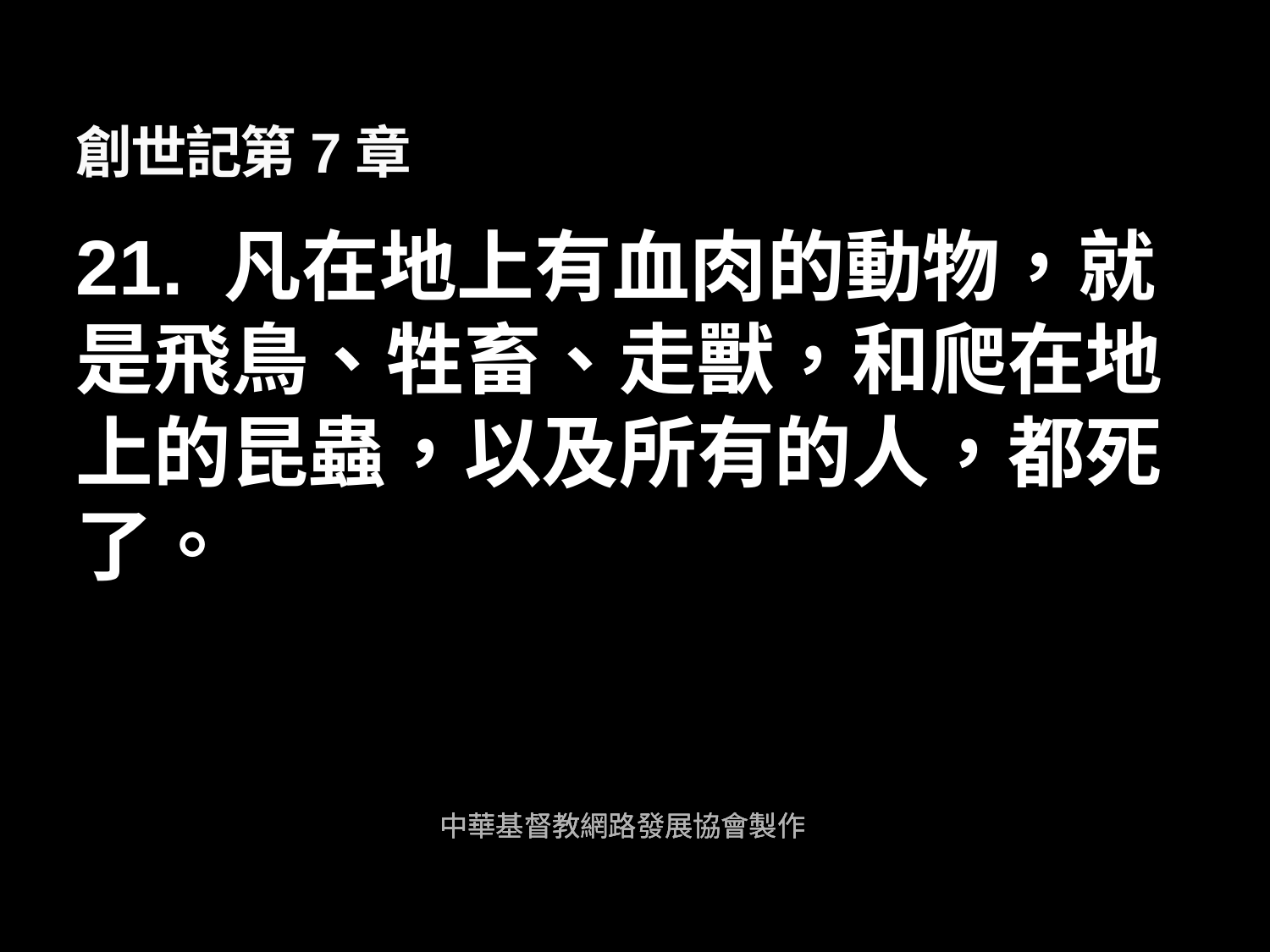

# 創世記第7章
21. 凡在地上有血肉的動物，就是飛鳥、牲畜、走獸，和爬在地上的昆蟲，以及所有的人，都死了。